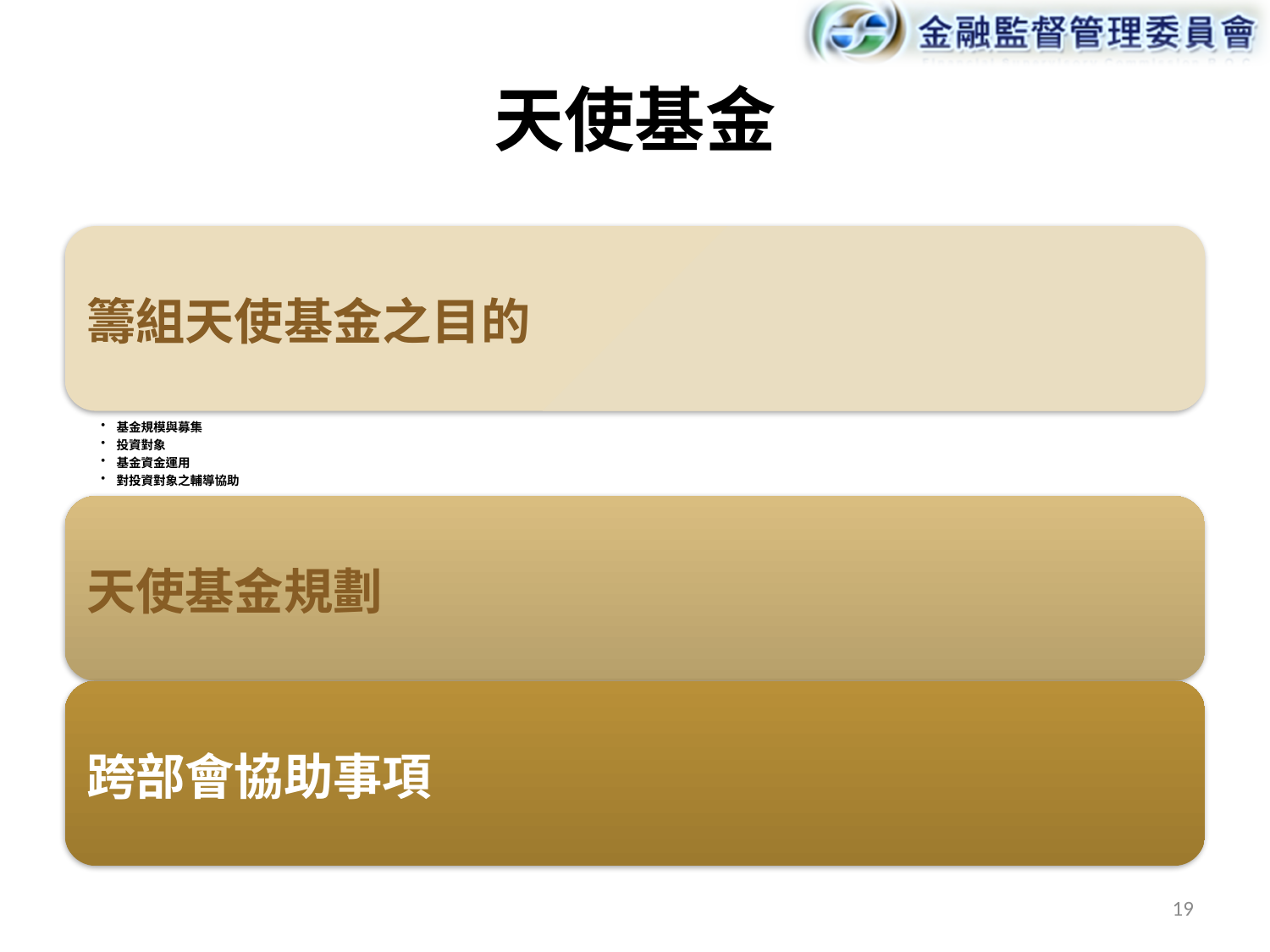

# 天使基金

籌組天使基金之目的
天使基金規劃
基金規模與募集
投資對象
基金資金運用
對投資對象之輔導協助
跨部會協助事項
19